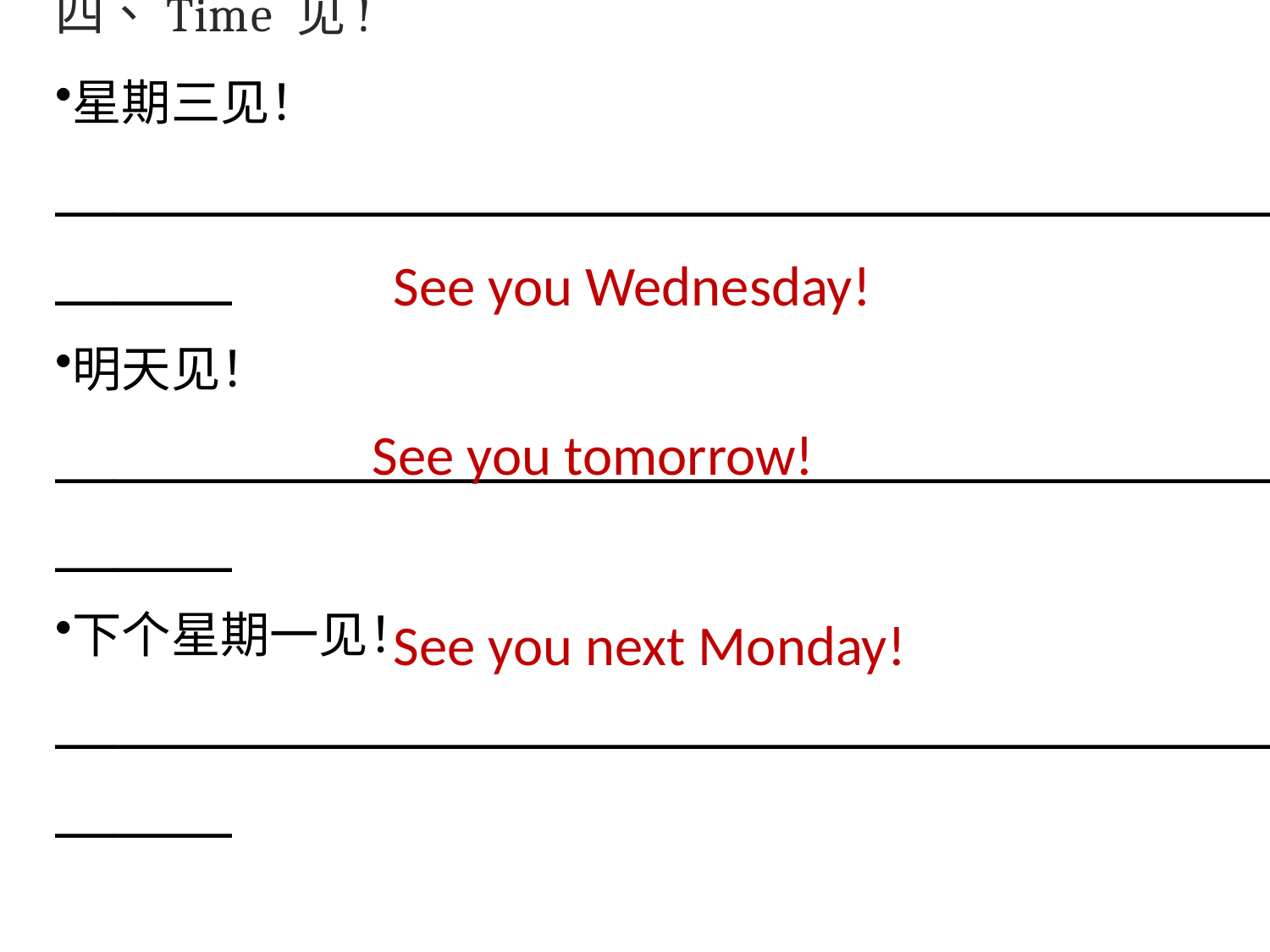

四、Time 见!
星期三见！________________________________________________
明天见！________________________________________________
下个星期一见！________________________________________________
See you Wednesday!
See you tomorrow!
See you next Monday!